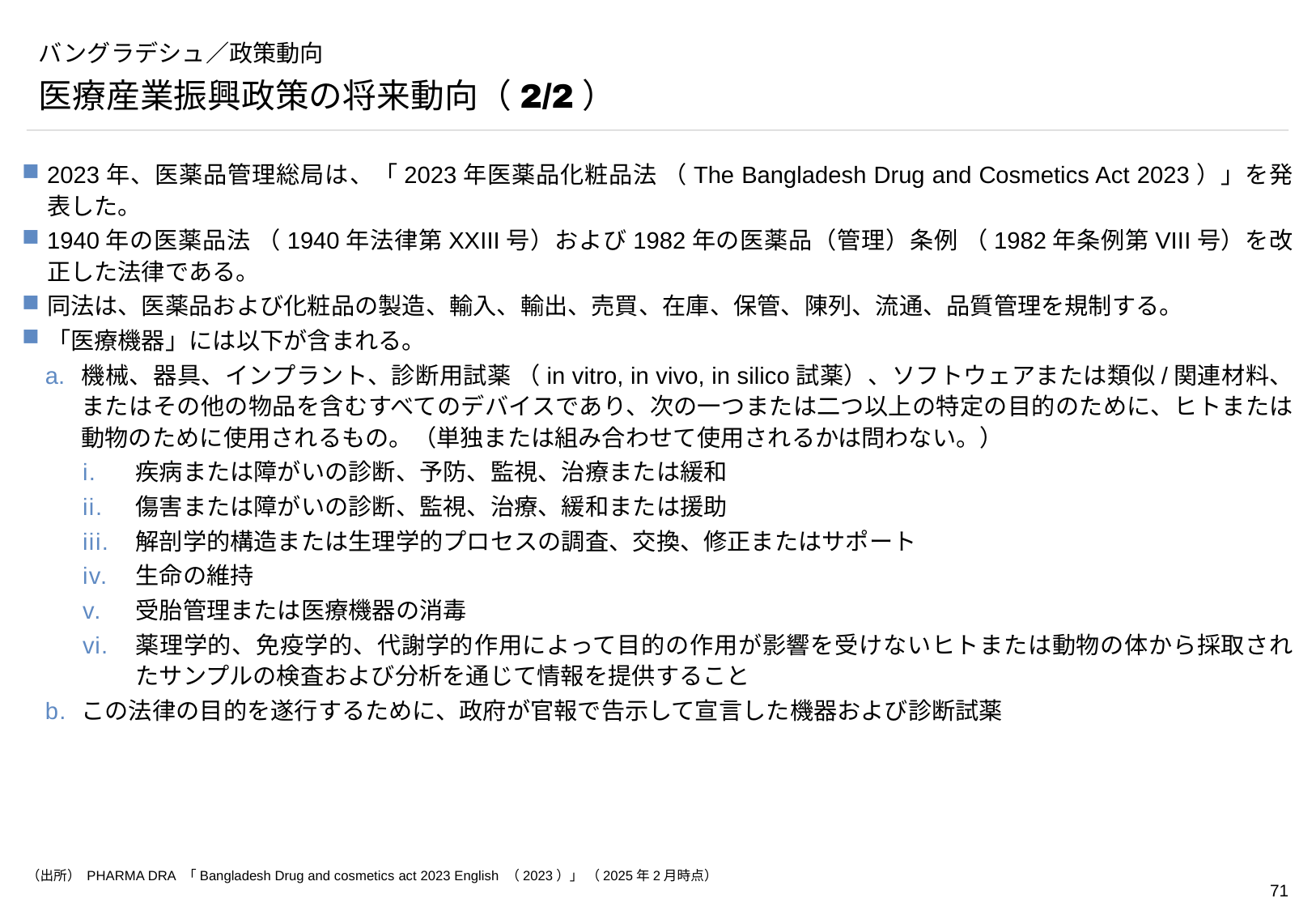

# バングラデシュ／政策動向
医療産業振興政策の将来動向（2/2）
2023年、医薬品管理総局は、「2023年医薬品化粧品法 （The Bangladesh Drug and Cosmetics Act 2023）」を発表した。
1940年の医薬品法 （1940年法律第XXIII号）および1982年の医薬品（管理）条例 （1982年条例第VIII号）を改正した法律である。
同法は、医薬品および化粧品の製造、輸入、輸出、売買、在庫、保管、陳列、流通、品質管理を規制する。
「医療機器」には以下が含まれる。
機械、器具、インプラント、診断用試薬 （in vitro, in vivo, in silico試薬）、ソフトウェアまたは類似/関連材料、またはその他の物品を含むすべてのデバイスであり、次の一つまたは二つ以上の特定の目的のために、ヒトまたは動物のために使用されるもの。（単独または組み合わせて使用されるかは問わない。）
疾病または障がいの診断、予防、監視、治療または緩和
傷害または障がいの診断、監視、治療、緩和または援助
解剖学的構造または生理学的プロセスの調査、交換、修正またはサポート
生命の維持
受胎管理または医療機器の消毒
薬理学的、免疫学的、代謝学的作用によって目的の作用が影響を受けないヒトまたは動物の体から採取されたサンプルの検査および分析を通じて情報を提供すること
この法律の目的を遂行するために、政府が官報で告示して宣言した機器および診断試薬

（出所） PHARMA DRA 「Bangladesh Drug and cosmetics act 2023 English （2023）」 （2025年2月時点）